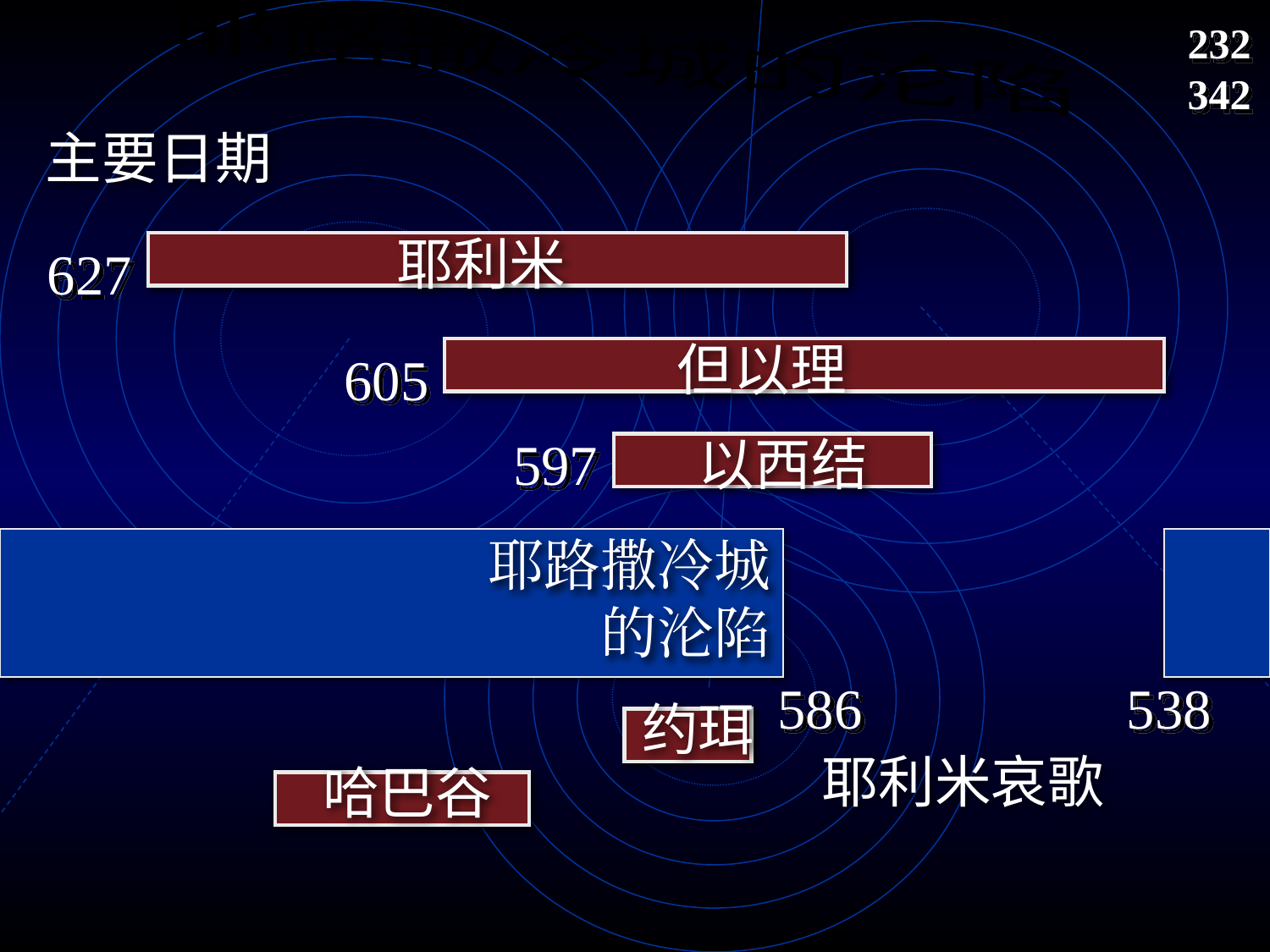

耶路撒冷城的沦陷
232
342
主要日期
耶利米
627

但以理
605

597
以西结

# 耶路撒冷城的沦陷

586
538
约珥

耶利米哀歌
哈巴谷